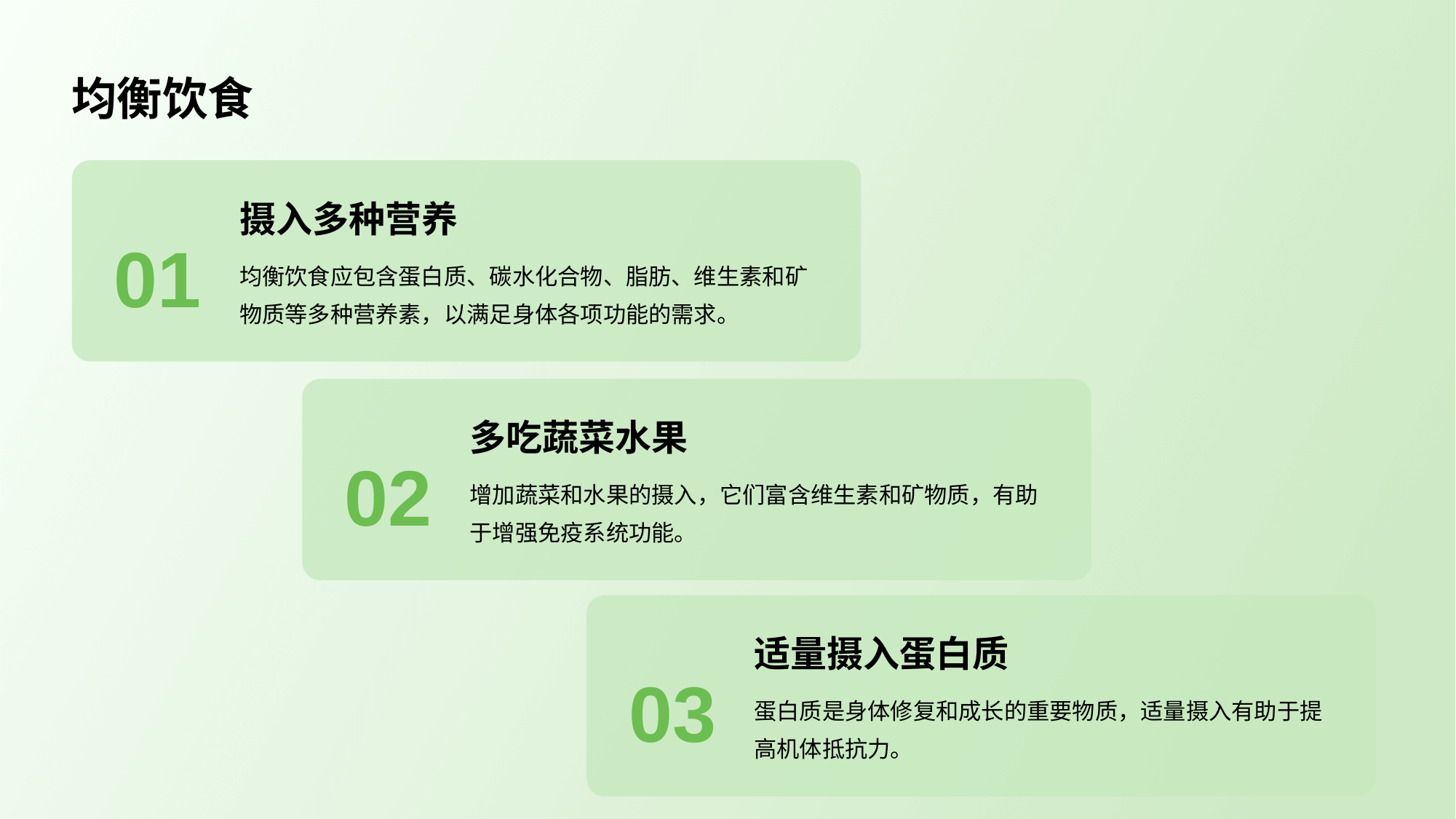

均衡饮食

摄入多种营养
01
均衡饮食应包含蛋白质、碳水化合物、脂肪、维生素和矿物质等多种营养素，以满足身体各项功能的需求。

多吃蔬菜水果
02
增加蔬菜和水果的摄入，它们富含维生素和矿物质，有助于增强免疫系统功能。

适量摄入蛋白质
03
蛋白质是身体修复和成长的重要物质，适量摄入有助于提高机体抵抗力。